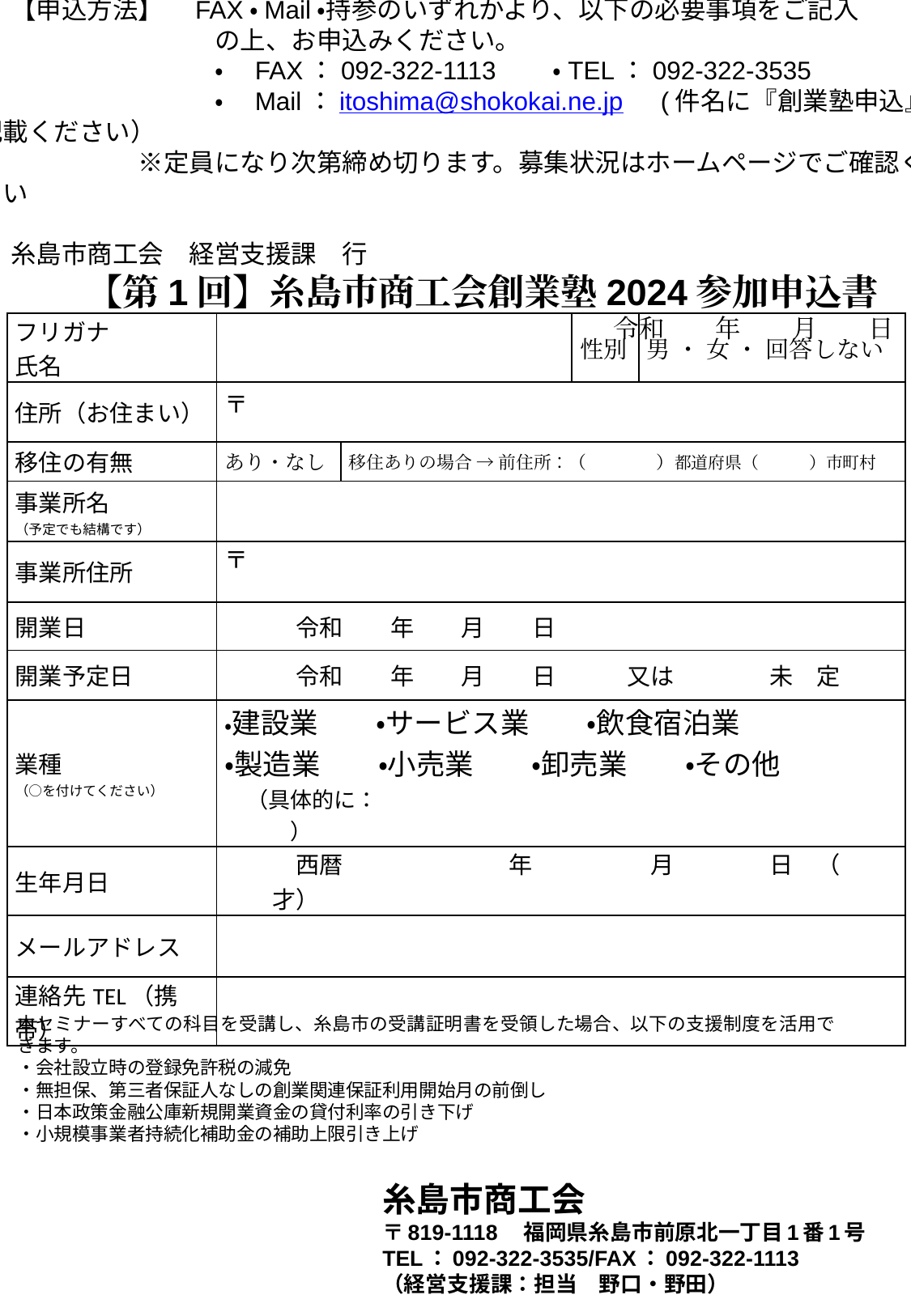

【申込方法】　FAX・Mail・持参のいずれかより、以下の必要事項をご記入
　　　　　　　　の上、お申込みください。
　　　　　　　　・　FAX：092-322-1113　　・TEL：092-322-3535
　　　　　　　　・　Mail：itoshima@shokokai.ne.jp　 (件名に『創業塾申込』と記載ください）
　　　　　※定員になり次第締め切ります。募集状況はホームページでご確認ください

糸島市商工会　経営支援課　行
 【第1回】糸島市商工会創業塾2024参加申込書
　　　　　　　　　　　　　　　　　　　　　　令和　　年　　月　　日
| フリガナ 氏名 |  |  | 性別 | 男 ・ 女 ・ 回答しない |
| --- | --- | --- | --- | --- |
| 住所（お住まい） | 〒 |  |  |  |
| 移住の有無 | あり・なし | 移住ありの場合 → 前住所：（　　　　）都道府県（　　　）市町村 |  |  |
| 事業所名 （予定でも結構です） |  |  |  |  |
| 事業所住所 | 〒 |  |  |  |
| 開業日 | 令和　　年　　月　　日 |  |  |  |
| 開業予定日 | 令和　　年　　月　　日　　　又は　　　　未　定 |  |  |  |
| 業種 （○を付けてください） | ・建設業　　・サービス業　　・飲食宿泊業 ・製造業　　・小売業　　・卸売業　　・その他 　（具体的に：　　　　　　　　　　　　　　　　　　　　　　　　　　） |  |  |  |
| 生年月日 | 西暦　　　　　　　年　　　　　月　　　　日　（　　　　才） |  |  |  |
| メールアドレス |  |  |  |  |
| 連絡先TEL（携帯） |  |  |  |  |
本セミナーすべての科目を受講し、糸島市の受講証明書を受領した場合、以下の支援制度を活用できます。
・会社設立時の登録免許税の減免
・無担保、第三者保証人なしの創業関連保証利用開始月の前倒し
・日本政策金融公庫新規開業資金の貸付利率の引き下げ
・小規模事業者持続化補助金の補助上限引き上げ

糸島市商工会
〒819-1118　福岡県糸島市前原北一丁目1番1号
TEL：092-322-3535/FAX：092-322-1113
（経営支援課：担当　野口・野田）